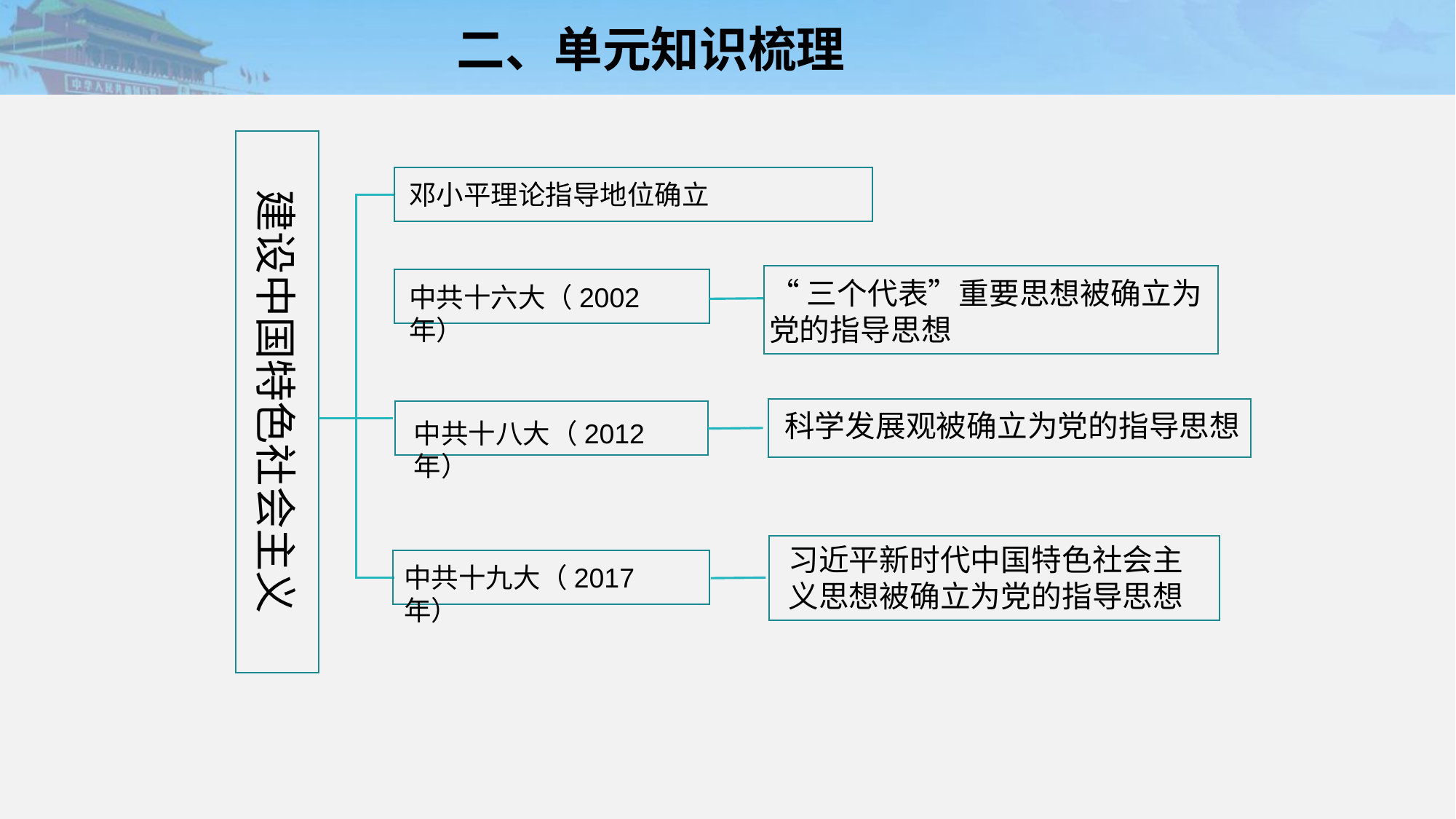

二、单元知识梳理
建设中国特色社会主义

邓小平理论指导地位确立

“三个代表”重要思想被确立为党的指导思想

中共十六大（2002年）

科学发展观被确立为党的指导思想
中共十八大（2012年）
习近平新时代中国特色社会主义思想被确立为党的指导思想

中共十九大（2017年）